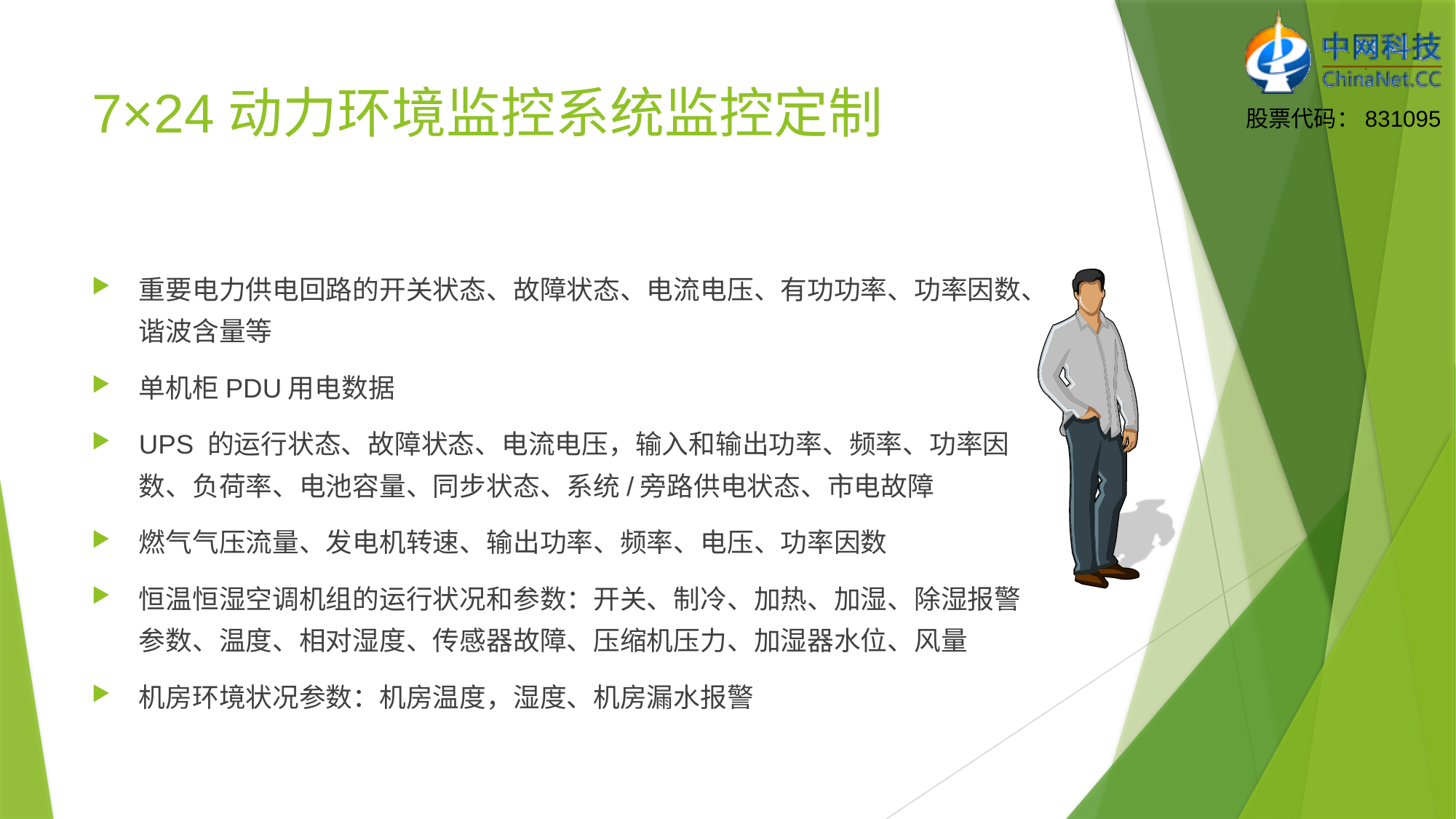

# 7×24动力环境监控系统监控定制
重要电力供电回路的开关状态、故障状态、电流电压、有功功率、功率因数、谐波含量等
单机柜PDU用电数据
UPS 的运行状态、故障状态、电流电压，输入和输出功率、频率、功率因数、负荷率、电池容量、同步状态、系统/旁路供电状态、市电故障
燃气气压流量、发电机转速、输出功率、频率、电压、功率因数
恒温恒湿空调机组的运行状况和参数：开关、制冷、加热、加湿、除湿报警参数、温度、相对湿度、传感器故障、压缩机压力、加湿器水位、风量
机房环境状况参数：机房温度，湿度、机房漏水报警